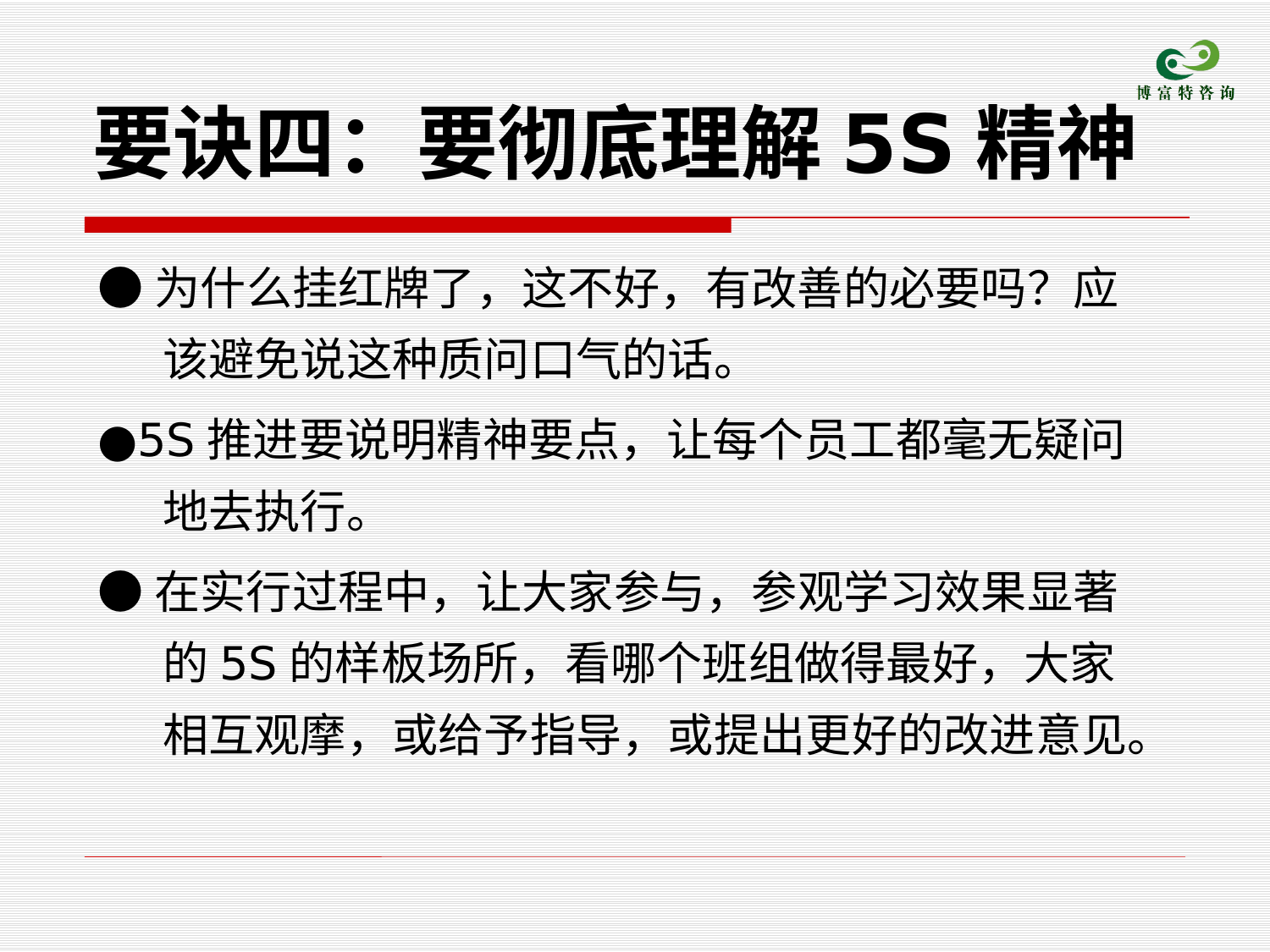

# 要诀四：要彻底理解5S精神
●为什么挂红牌了，这不好，有改善的必要吗？应该避免说这种质问口气的话。
●5S推进要说明精神要点，让每个员工都毫无疑问地去执行。
●在实行过程中，让大家参与，参观学习效果显著的5S的样板场所，看哪个班组做得最好，大家相互观摩，或给予指导，或提出更好的改进意见。
313